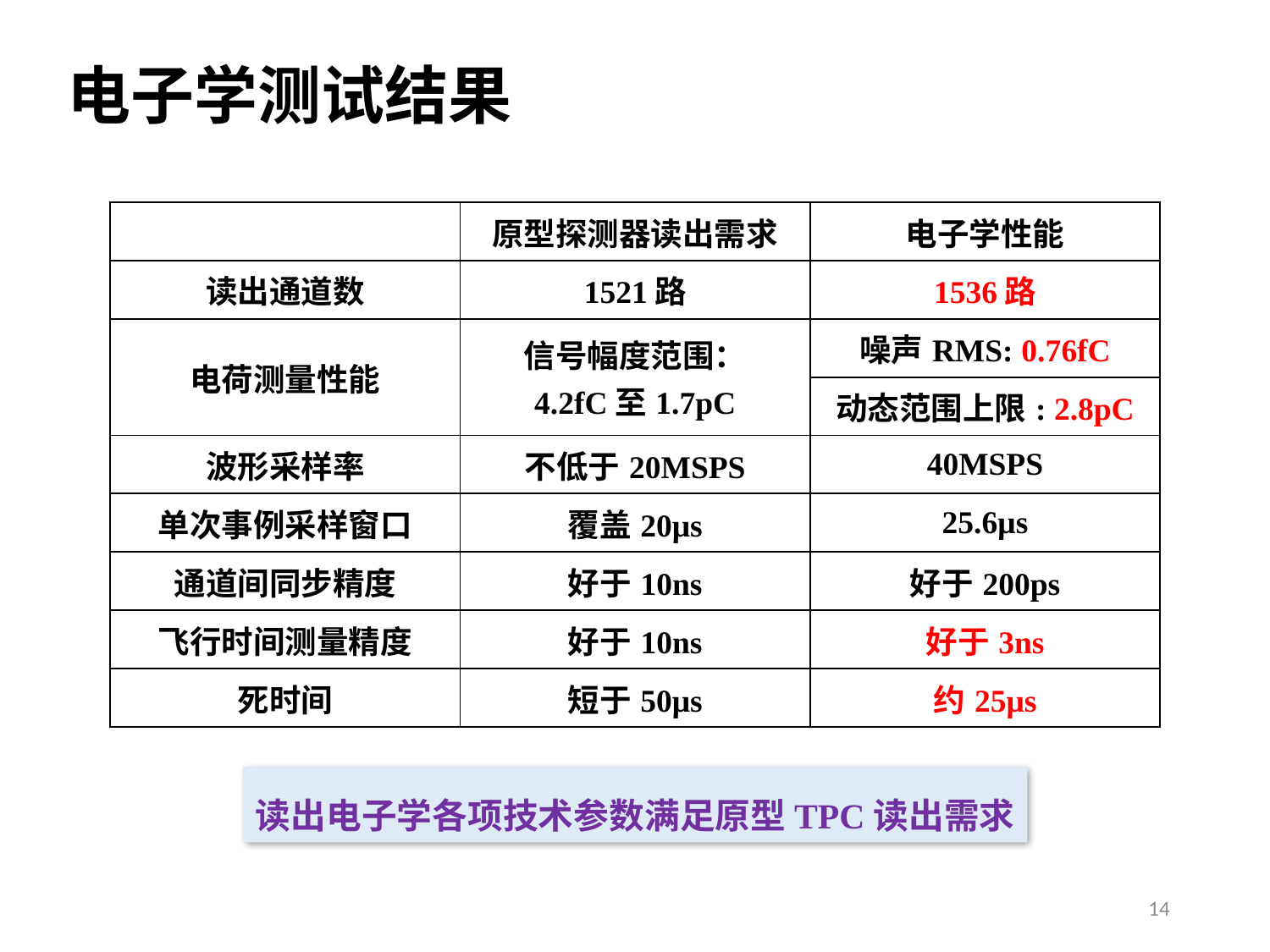

电子学测试结果
|  | 原型探测器读出需求 | 电子学性能 |
| --- | --- | --- |
| 读出通道数 | 1521路 | 1536路 |
| 电荷测量性能 | 信号幅度范围： 4.2fC至1.7pC | 噪声RMS: 0.76fC |
|  |  | 动态范围上限: 2.8pC |
| 波形采样率 | 不低于20MSPS | 40MSPS |
| 单次事例采样窗口 | 覆盖20μs | 25.6μs |
| 通道间同步精度 | 好于10ns | 好于200ps |
| 飞行时间测量精度 | 好于10ns | 好于3ns |
| 死时间 | 短于50μs | 约25μs |
读出电子学各项技术参数满足原型TPC读出需求
14